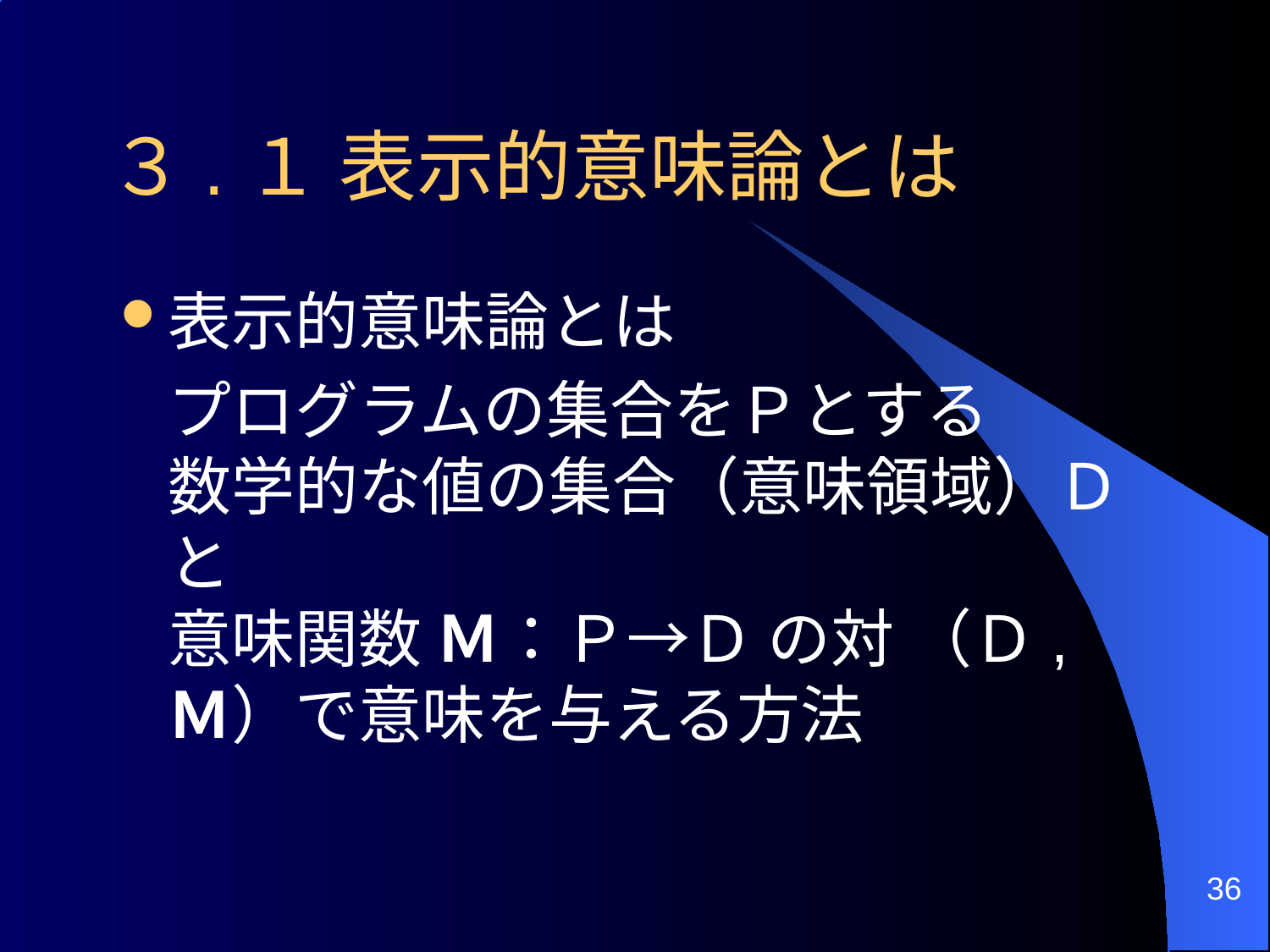

# ３.１ 表示的意味論とは
表示的意味論とは
	プログラムの集合をＰとする
数学的な値の集合（意味領域）Ｄと
意味関数 Ｍ：Ｐ→Ｄ の対 （Ｄ,Ｍ）で意味を与える方法
36